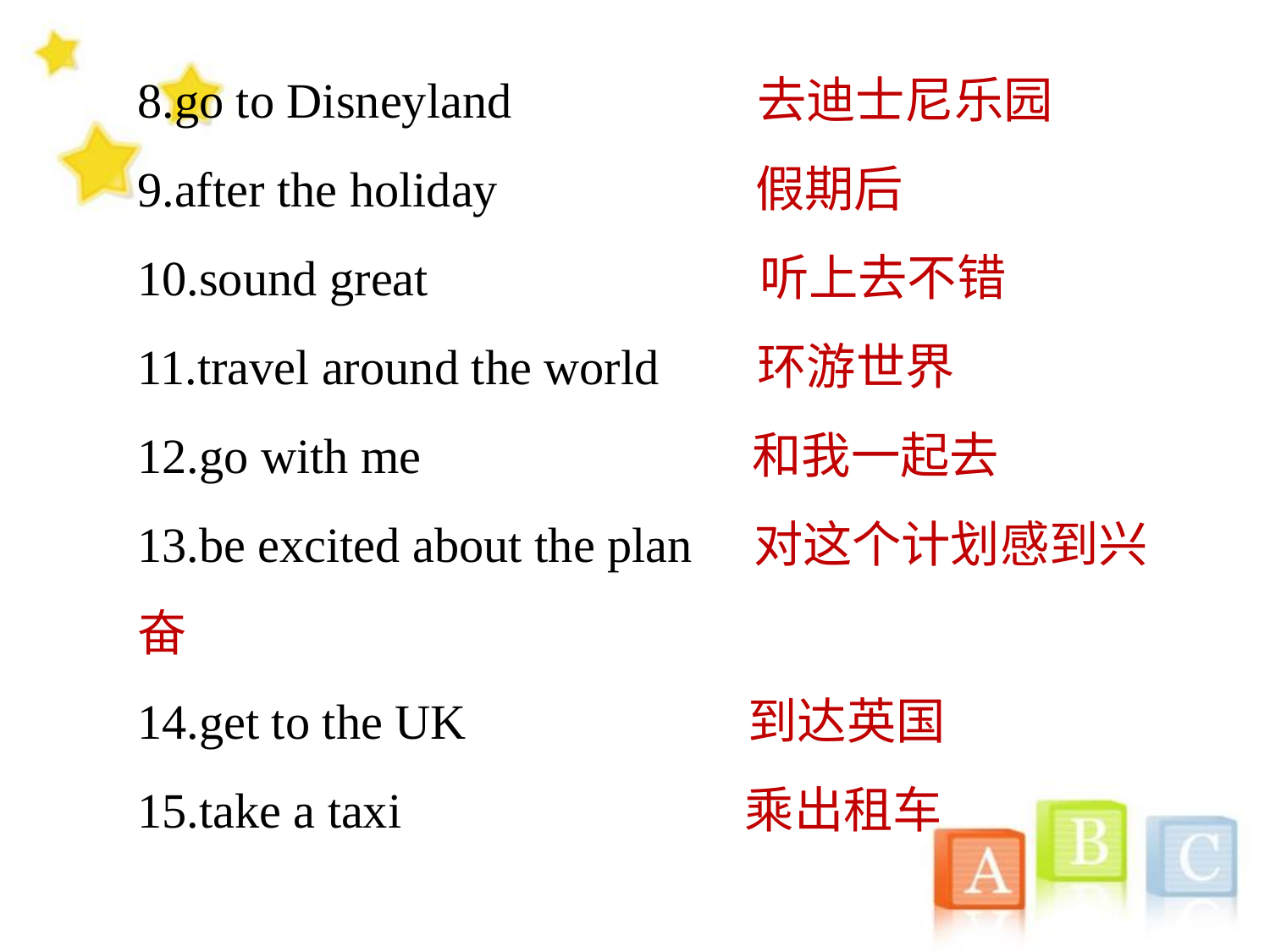

8.go to Disneyland                   去迪士尼乐园
9.after the holiday                    假期后
10.sound great                          听上去不错
11.travel around the world       环游世界
12.go with me                          和我一起去
13.be excited about the plan    对这个计划感到兴奋
14.get to the UK                      到达英国
15.take a taxi                           乘出租车